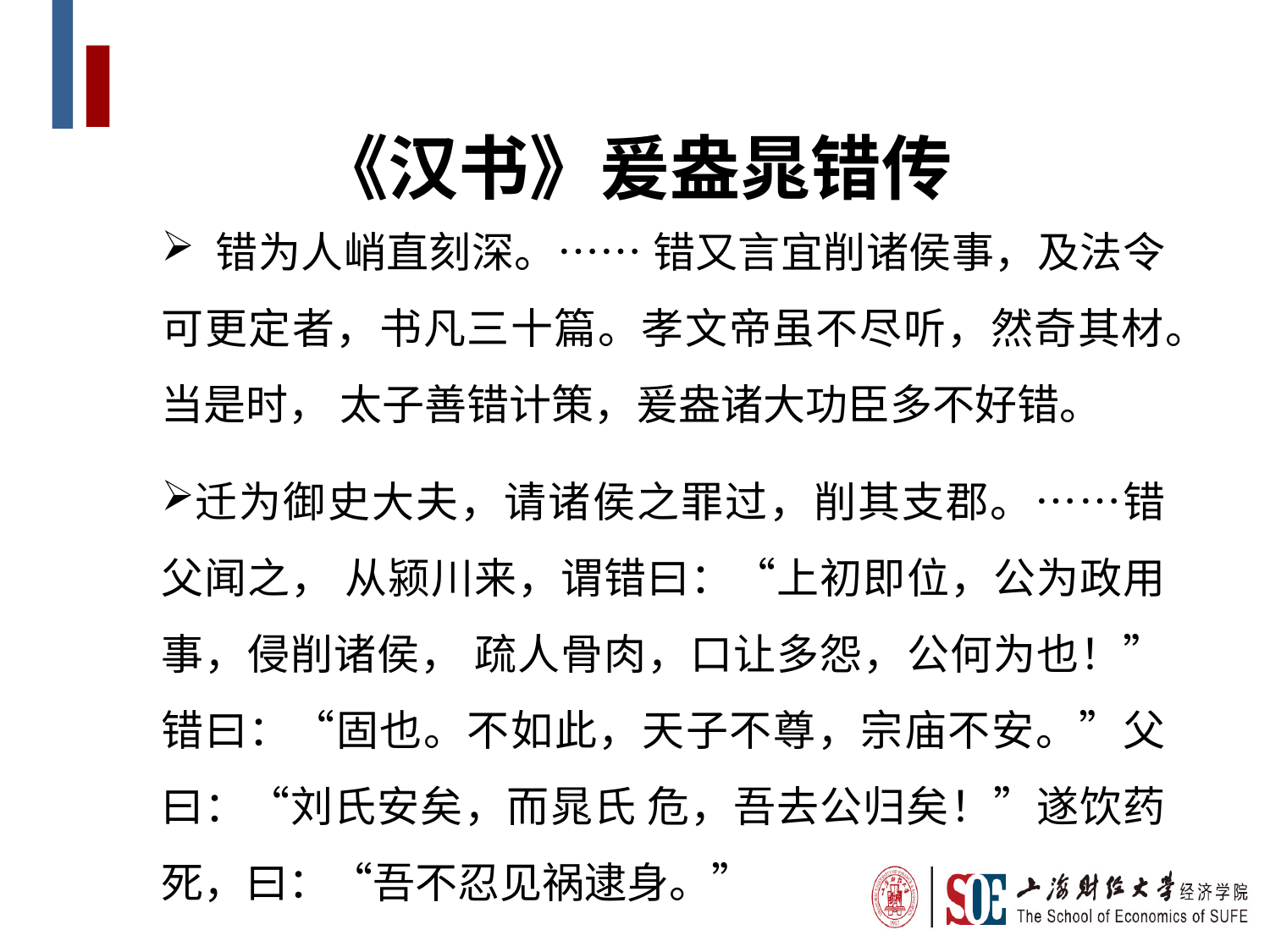

《汉书》爰盎晁错传

 错为人峭直刻深。…… 错又言宜削诸侯事，及法令可更定者，书凡三十篇。孝文帝虽不尽听，然奇其材。当是时， 太子善错计策，爰盎诸大功臣多不好错。
迁为御史大夫，请诸侯之罪过，削其支郡。……错父闻之， 从颍川来，谓错曰：“上初即位，公为政用事，侵削诸侯， 疏人骨肉，口让多怨，公何为也！”错曰：“固也。不如此，天子不尊，宗庙不安。”父曰：“刘氏安矣，而晁氏 危，吾去公归矣！”遂饮药死，曰：“吾不忍见祸逮身。”